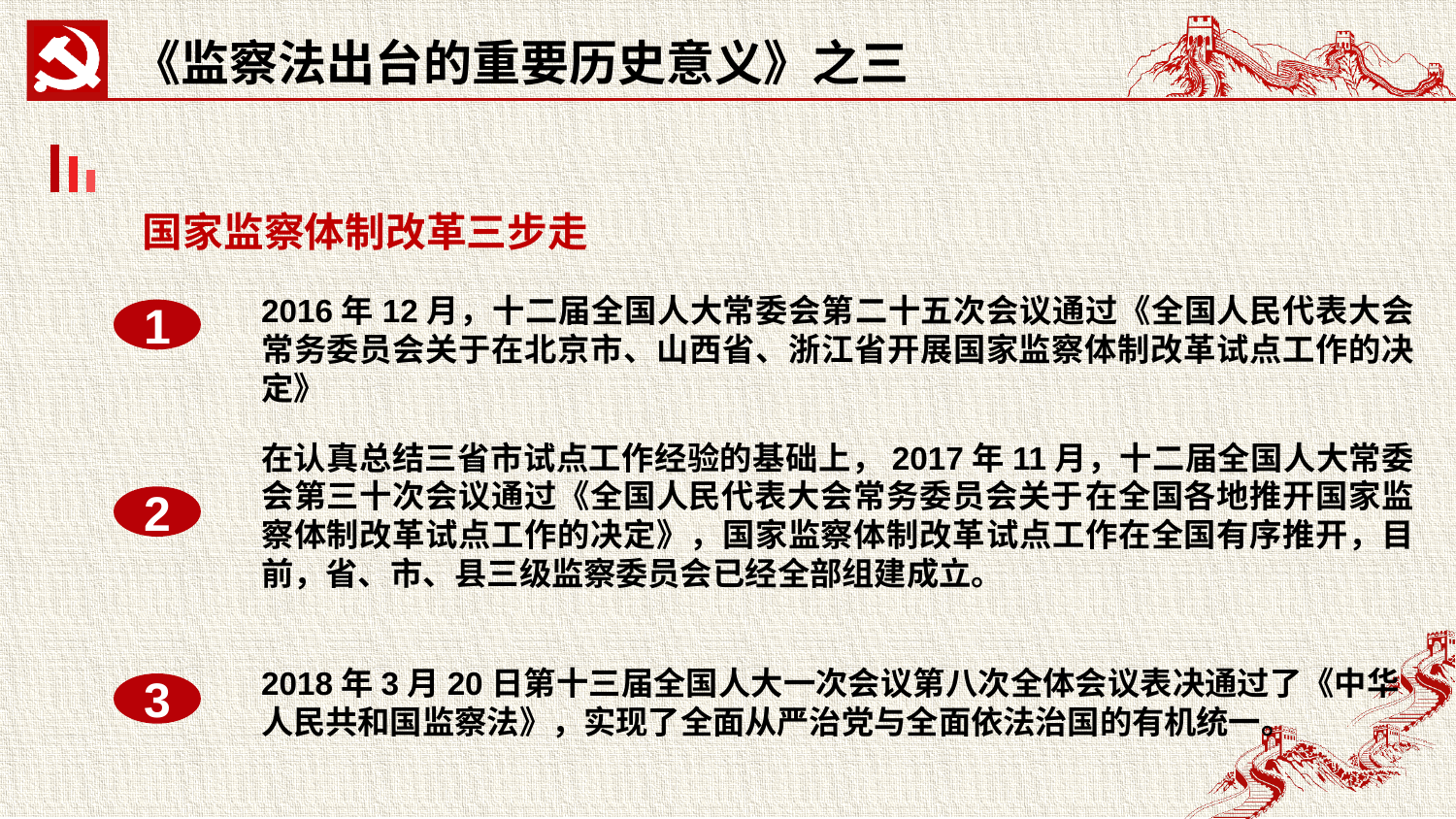

《监察法出台的重要历史意义》之三
      国家监察体制改革三步走
2016年12月，十二届全国人大常委会第二十五次会议通过《全国人民代表大会常务委员会关于在北京市、山西省、浙江省开展国家监察体制改革试点工作的决定》
1
在认真总结三省市试点工作经验的基础上，2017年11月，十二届全国人大常委会第三十次会议通过《全国人民代表大会常务委员会关于在全国各地推开国家监察体制改革试点工作的决定》，国家监察体制改革试点工作在全国有序推开，目前，省、市、县三级监察委员会已经全部组建成立。
2
2018年3月20日第十三届全国人大一次会议第八次全体会议表决通过了《中华人民共和国监察法》，实现了全面从严治党与全面依法治国的有机统一。
3